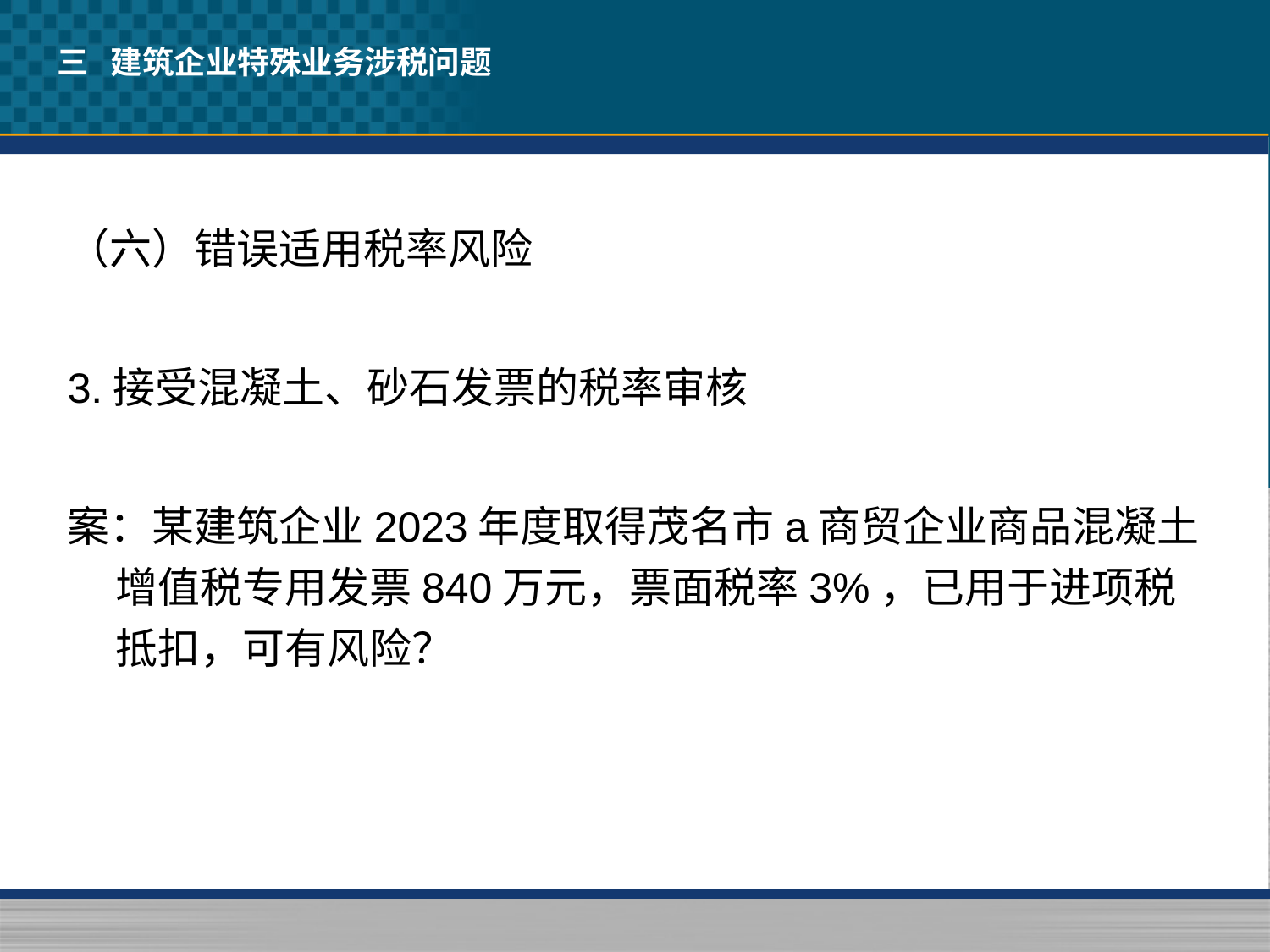

三   建筑企业特殊业务涉税问题
（六）错误适用税率风险

3.接受混凝土、砂石发票的税率审核

案：某建筑企业2023年度取得茂名市a商贸企业商品混凝土增值税专用发票840万元，票面税率3%，已用于进项税抵扣，可有风险？